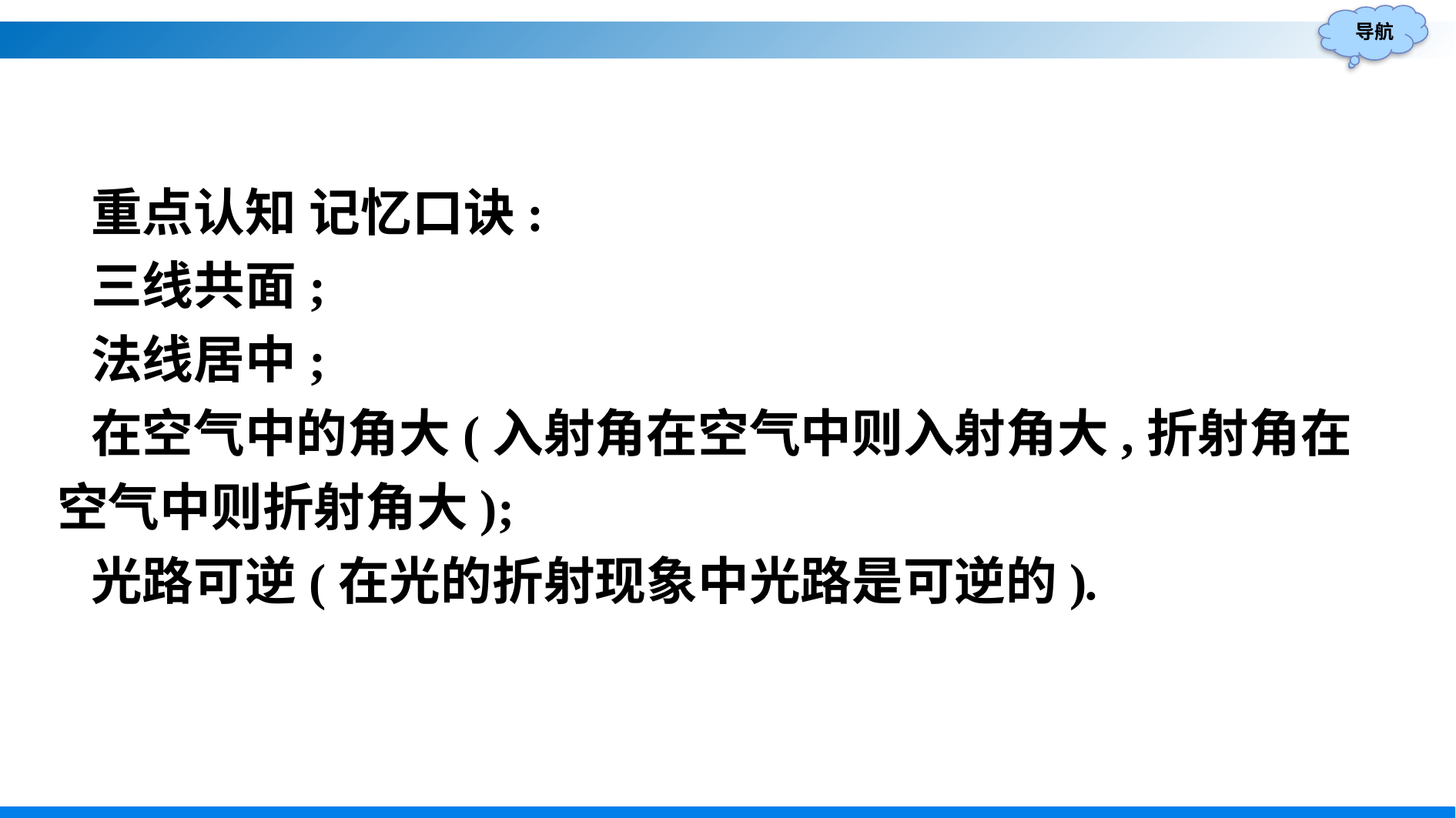

重点认知 记忆口诀:
三线共面;
法线居中;
在空气中的角大(入射角在空气中则入射角大,折射角在空气中则折射角大);
光路可逆(在光的折射现象中光路是可逆的).